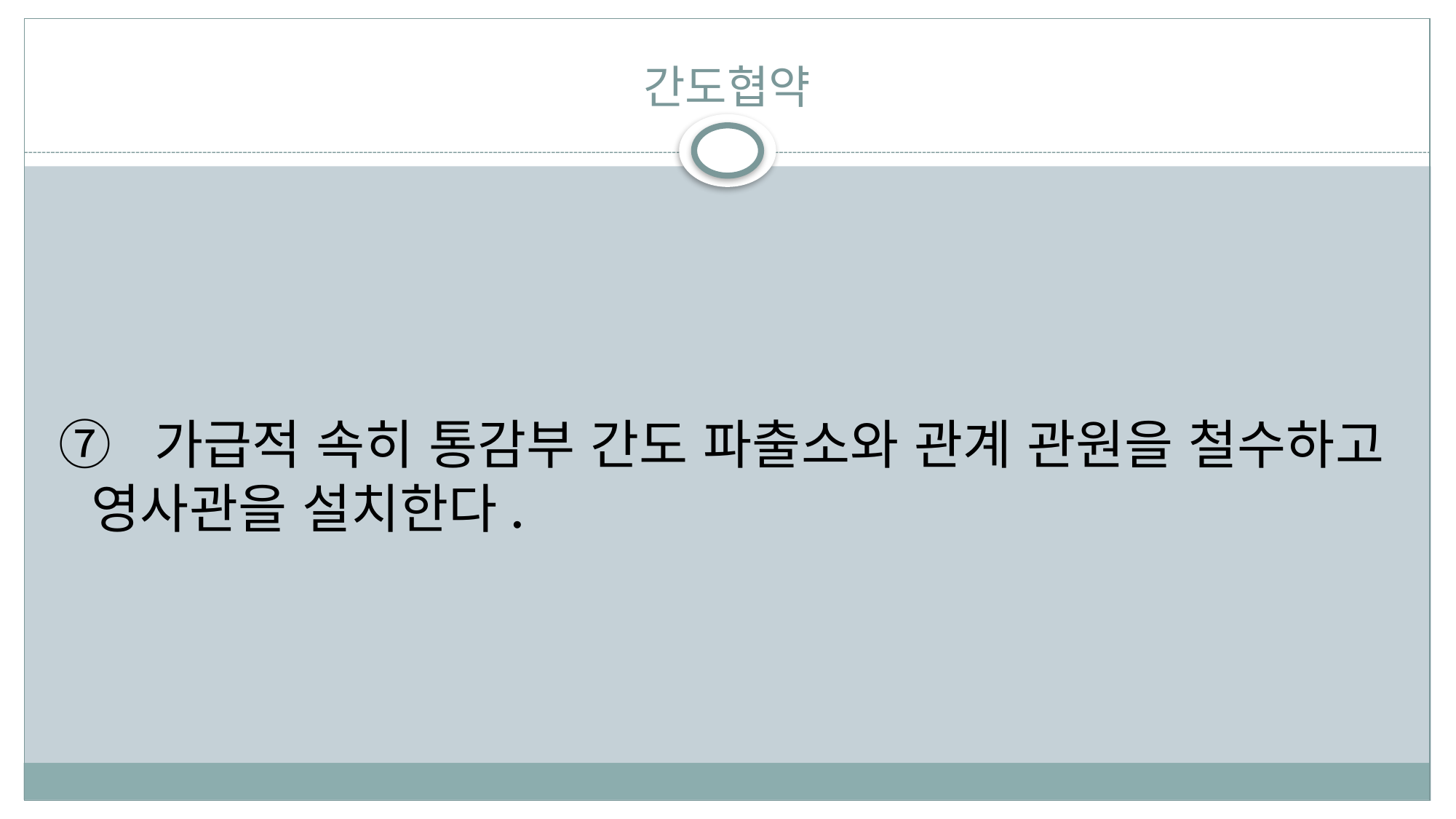

# 간도협약

⑦  가급적 속히 통감부 간도 파출소와 관계 관원을 철수하고 영사관을 설치한다.